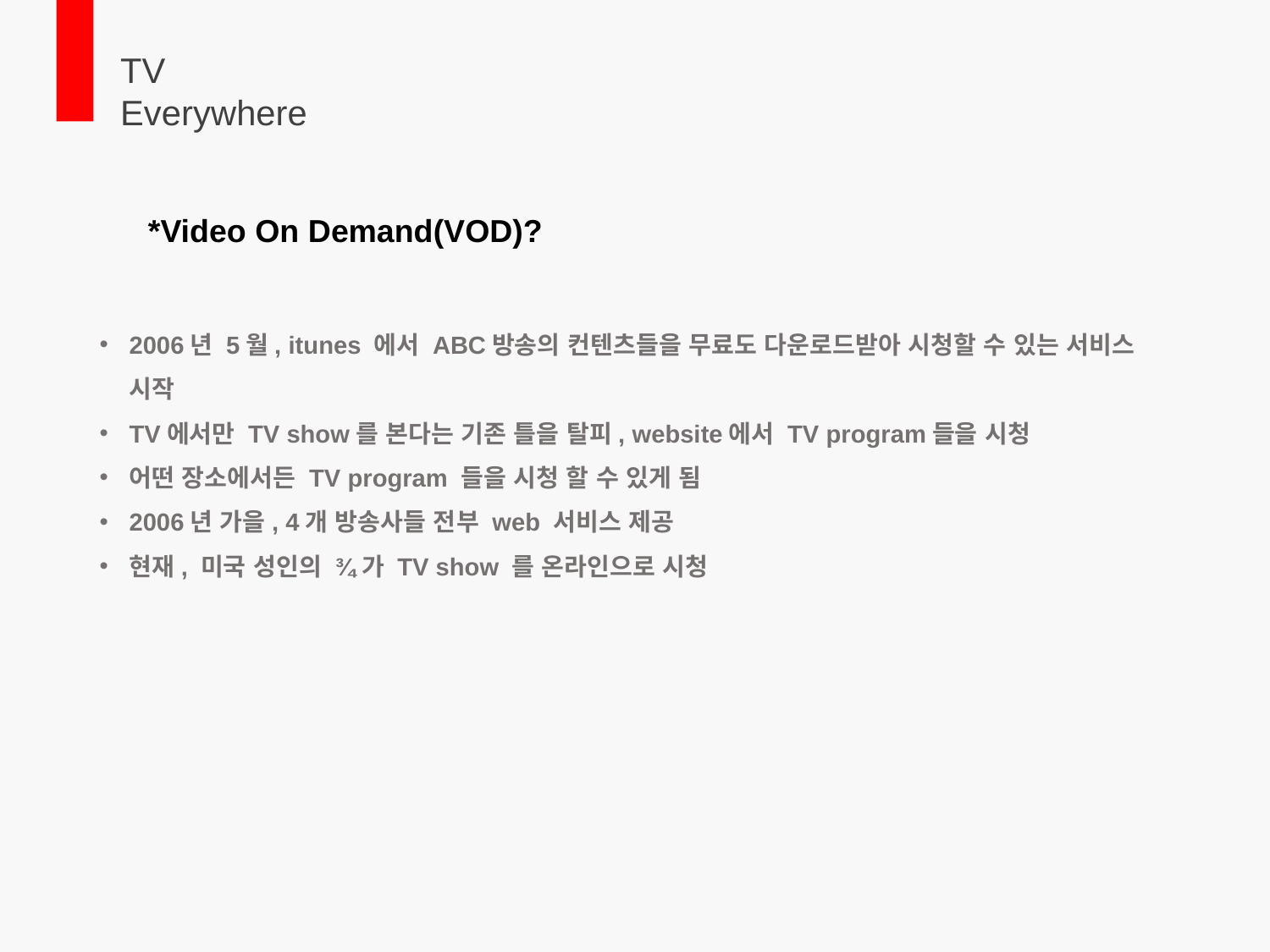

TV
Everywhere
*Video On Demand(VOD)?
2006년 5월, itunes 에서 ABC방송의 컨텐츠들을 무료도 다운로드받아 시청할 수 있는 서비스 시작
TV에서만 TV show를 본다는 기존 틀을 탈피, website에서 TV program들을 시청
어떤 장소에서든 TV program 들을 시청 할 수 있게 됨
2006년 가을, 4개 방송사들 전부 web 서비스 제공
현재, 미국 성인의 ¾가 TV show 를 온라인으로 시청